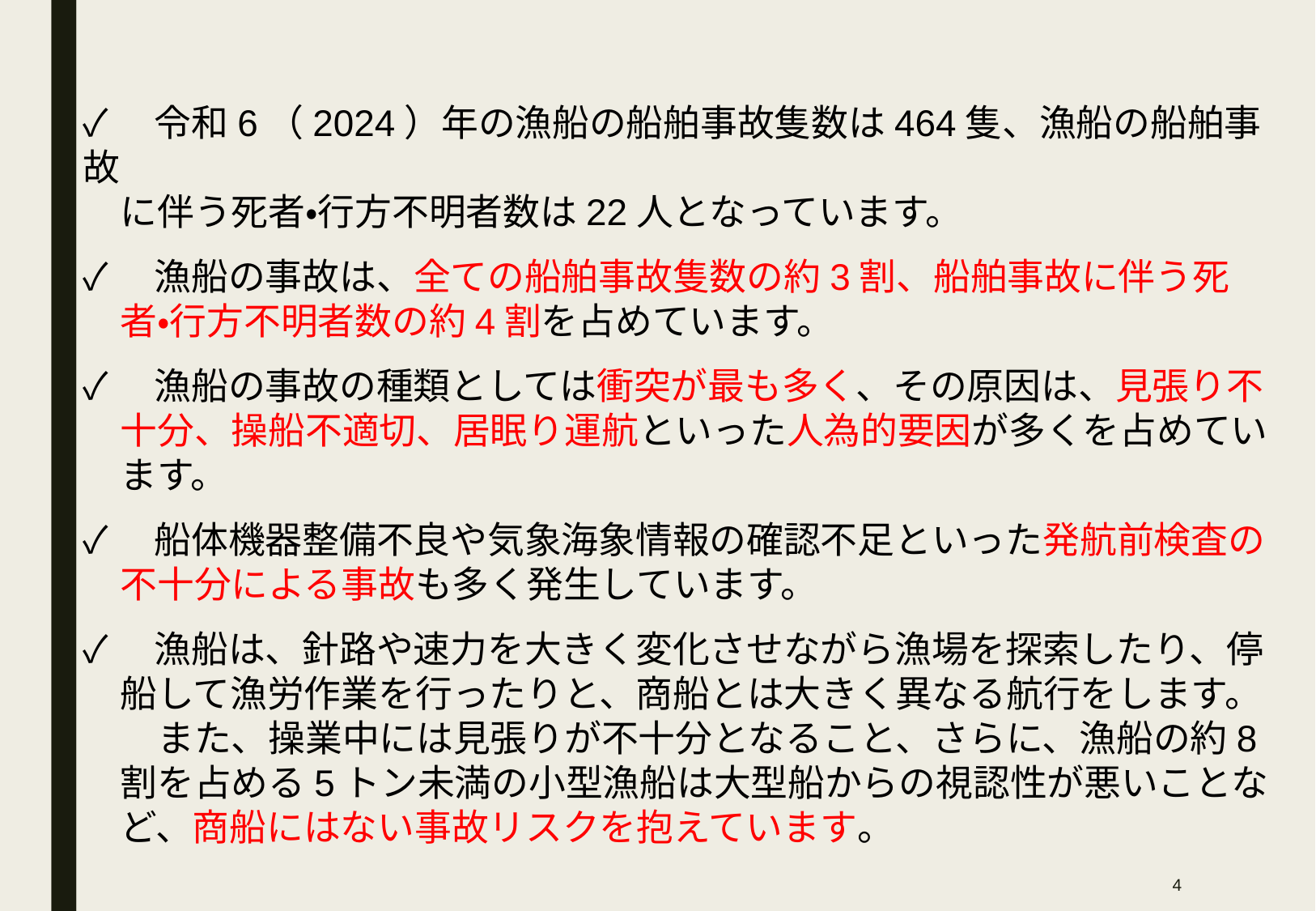

✓　令和6（2024）年の漁船の船舶事故隻数は464隻、漁船の船舶事故
　に伴う死者・行方不明者数は22人となっています。

✓　漁船の事故は、全ての船舶事故隻数の約3割、船舶事故に伴う死
　者・行方不明者数の約4割を占めています。

✓　漁船の事故の種類としては衝突が最も多く、その原因は、見張り不
　十分、操船不適切、居眠り運航といった人為的要因が多くを占めてい
　ます。

✓　船体機器整備不良や気象海象情報の確認不足といった発航前検査の
　不十分による事故も多く発生しています。

✓　漁船は、針路や速力を大きく変化させながら漁場を探索したり、停
　船して漁労作業を行ったりと、商船とは大きく異なる航行をします。
　　また、操業中には見張りが不十分となること、さらに、漁船の約8
　割を占める5トン未満の小型漁船は大型船からの視認性が悪いことな
　ど、商船にはない事故リスクを抱えています。
4